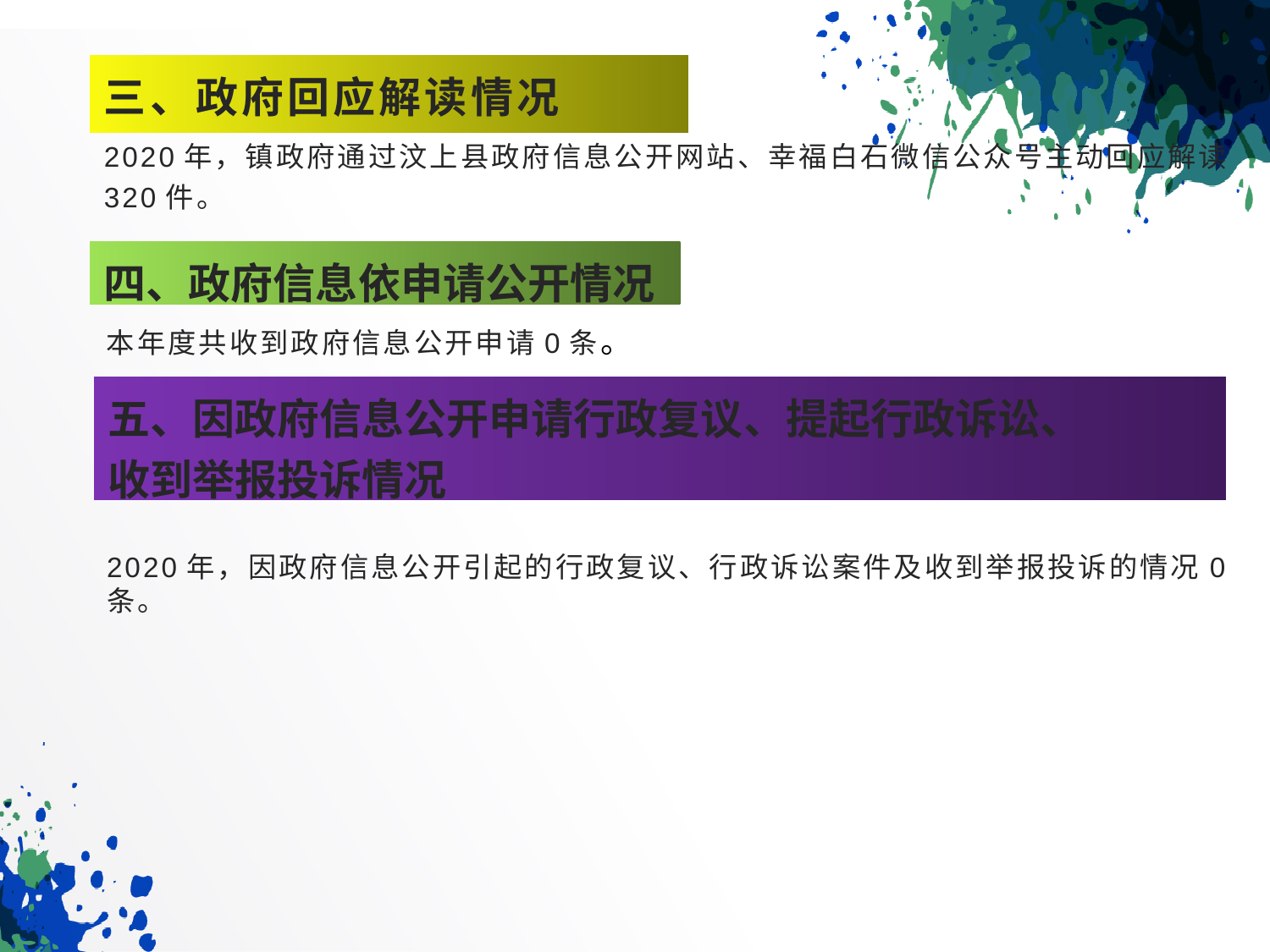

# 三、政府回应解读情况
2020年，镇政府通过汶上县政府信息公开网站、幸福白石微信公众号主动回应解读320件。
四、政府信息依申请公开情况
本年度共收到政府信息公开申请0条。
五、因政府信息公开申请行政复议、提起行政诉讼、
收到举报投诉情况
2020年，因政府信息公开引起的行政复议、行政诉讼案件及收到举报投诉的情况0条。